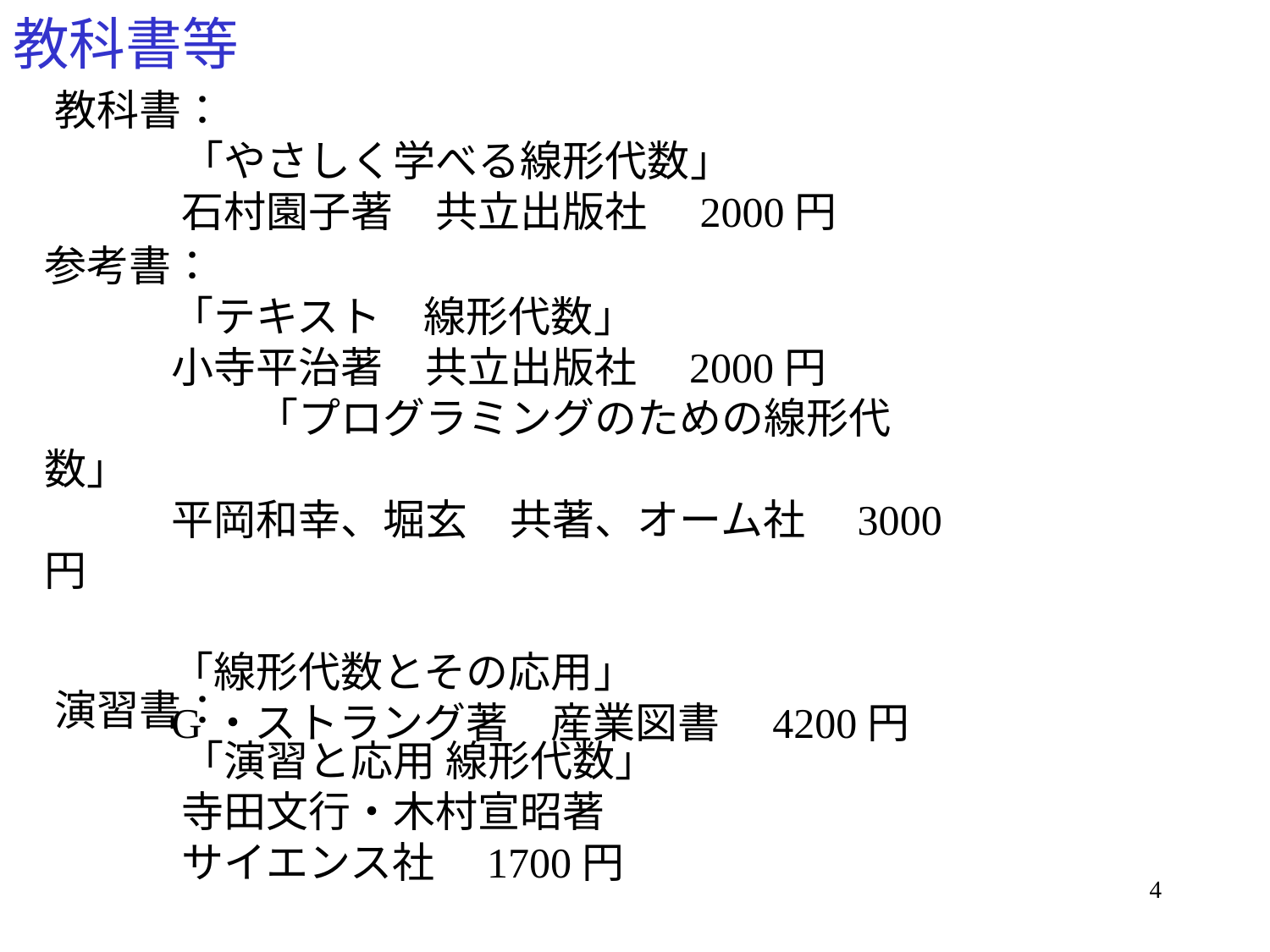

# 教科書等
教科書：
	「やさしく学べる線形代数」
	石村園子著	共立出版社　2000円
参考書：
	「テキスト　線形代数」
	小寺平治著	共立出版社　2000円
　　　　　「プログラミングのための線形代数」
	平岡和幸、堀玄　共著、オーム社　3000円

	「線形代数とその応用」
	G・ストラング著　産業図書　4200円
演習書：
	「演習と応用 線形代数」
	寺田文行・木村宣昭著
	サイエンス社　1700円
4